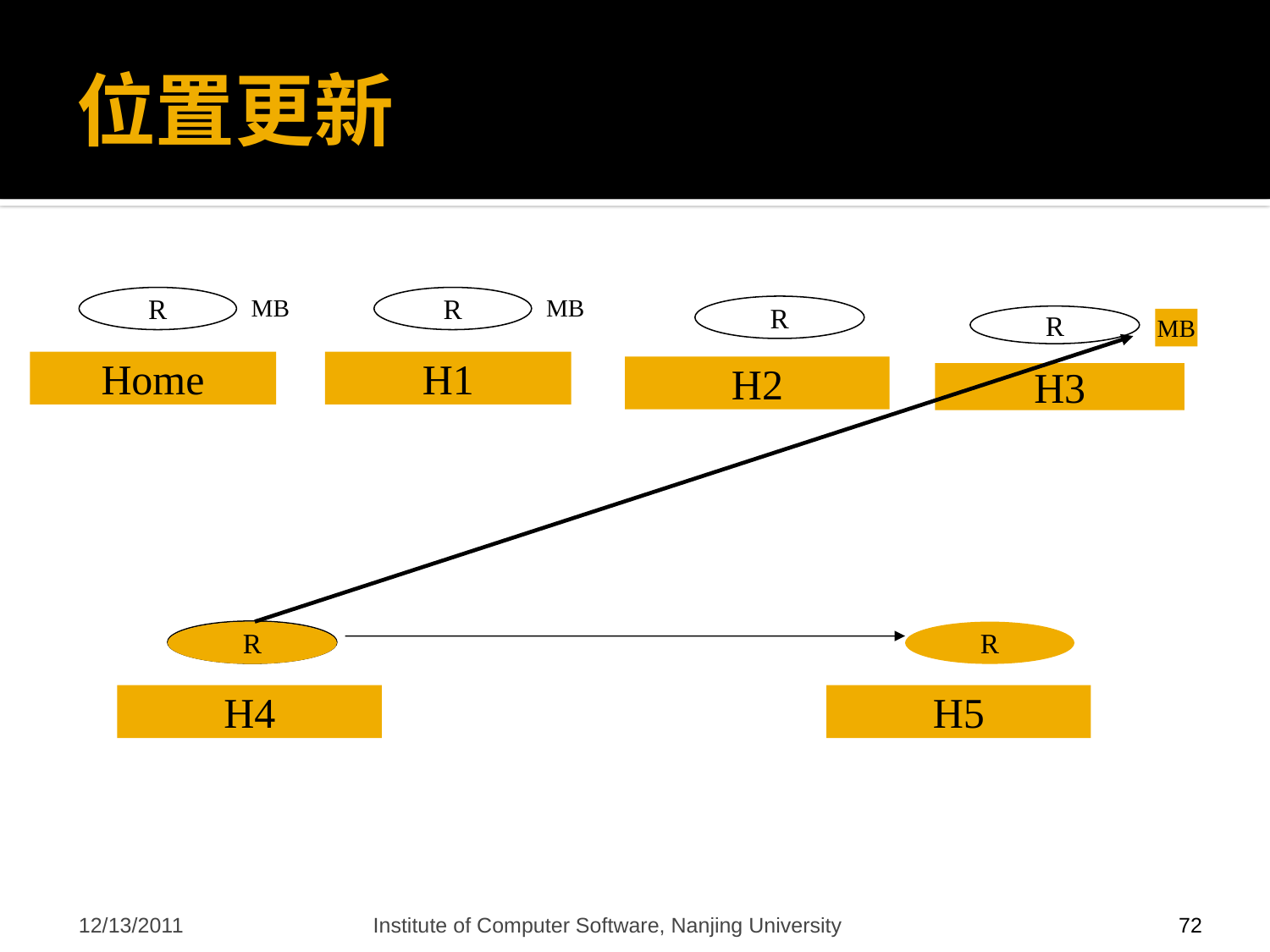

# 位置更新
MB
R
Home
MB
R
H1
R
H2
R
MB
H3

Receiver
R
R

H4
H5
12/13/2011
Institute of Computer Software, Nanjing University
72